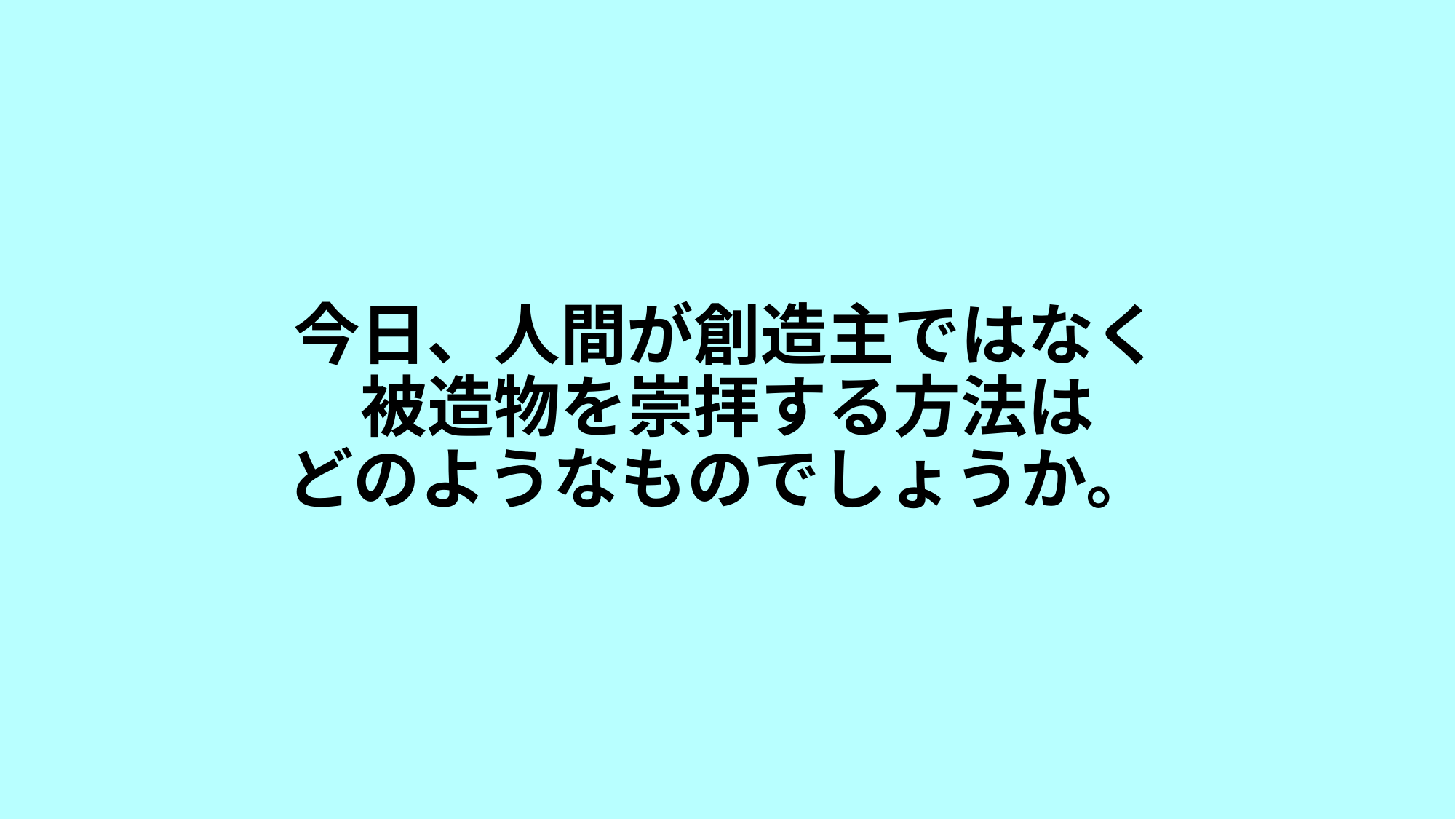

# 今日、人間が創造主ではなく 被造物を崇拝する方法は どのようなものでしょうか。